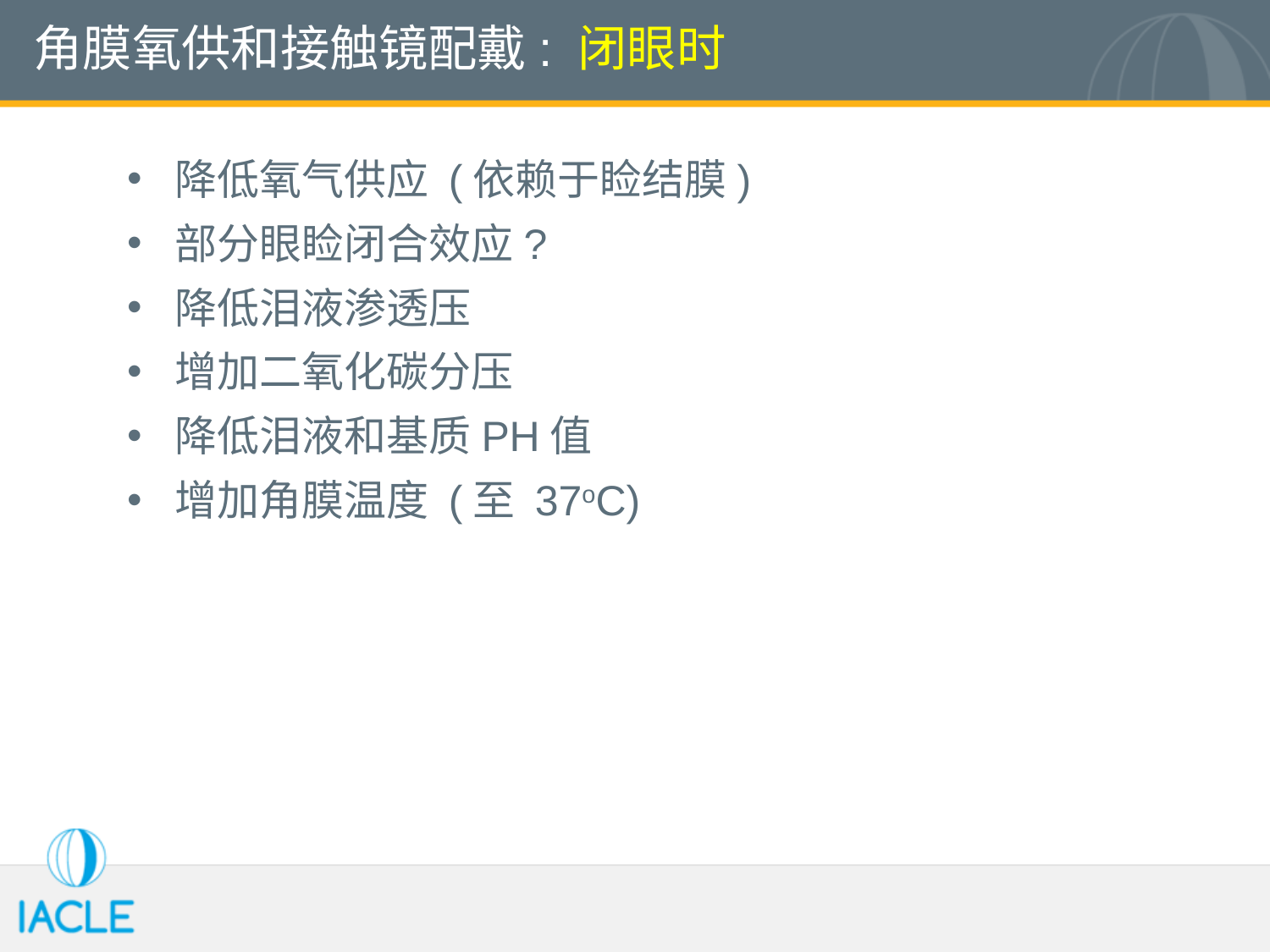

角膜氧供和接触镜配戴: 闭眼时
降低氧气供应 (依赖于睑结膜)
部分眼睑闭合效应?
降低泪液渗透压
增加二氧化碳分压
降低泪液和基质PH值
增加角膜温度 (至 37oC)